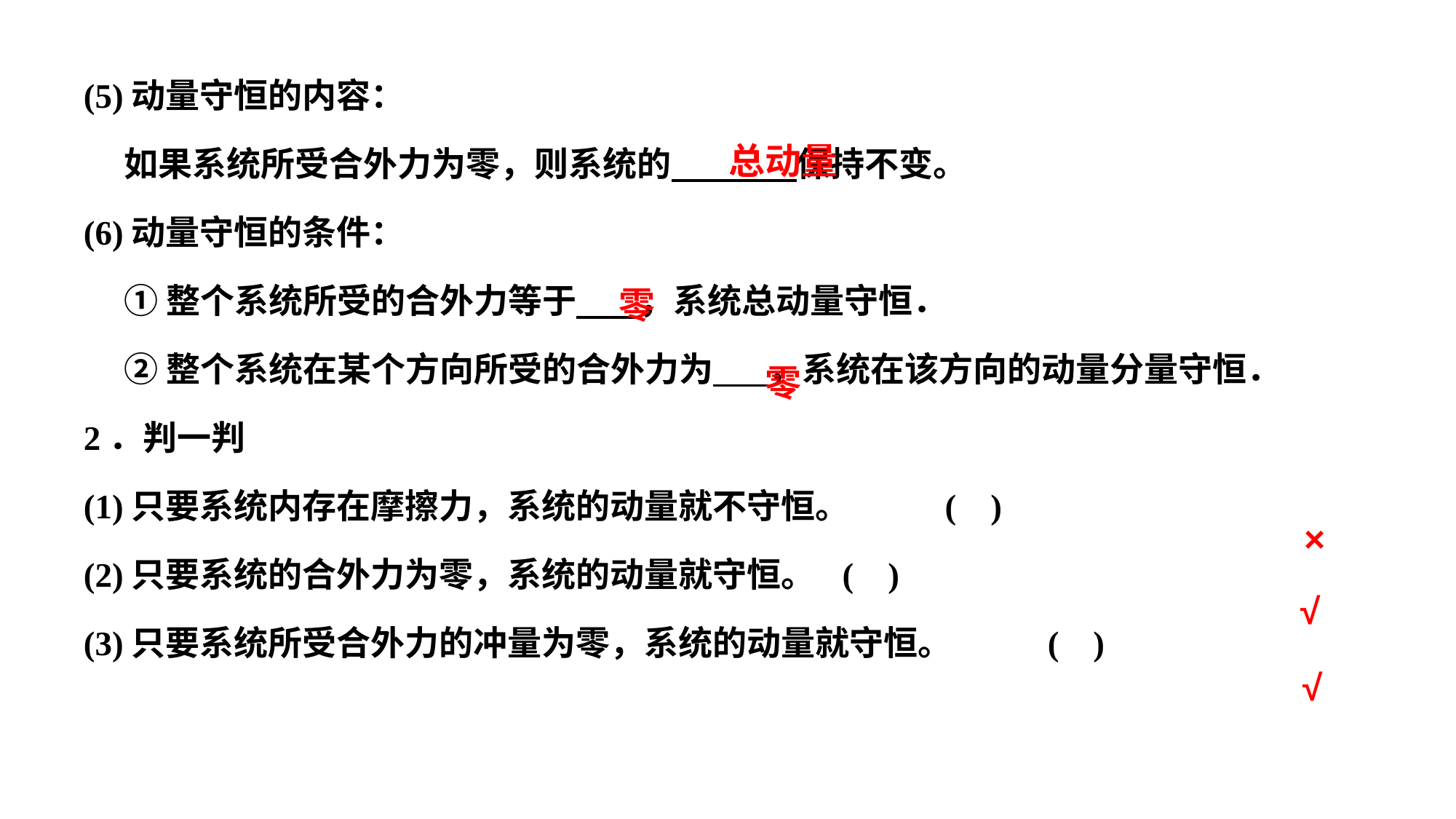

(5)动量守恒的内容：
	如果系统所受合外力为零，则系统的                保持不变。
(6)动量守恒的条件：
	①整个系统所受的合外力等于        ，系统总动量守恒．
	②整个系统在某个方向所受的合外力为       ，系统在该方向的动量分量守恒．
2．判一判
(1)只要系统内存在摩擦力，系统的动量就不守恒。				(    )
(2)只要系统的合外力为零，系统的动量就守恒。				(    )
(3)只要系统所受合外力的冲量为零，系统的动量就守恒。			(    )
总动量
零
零
×
√
√